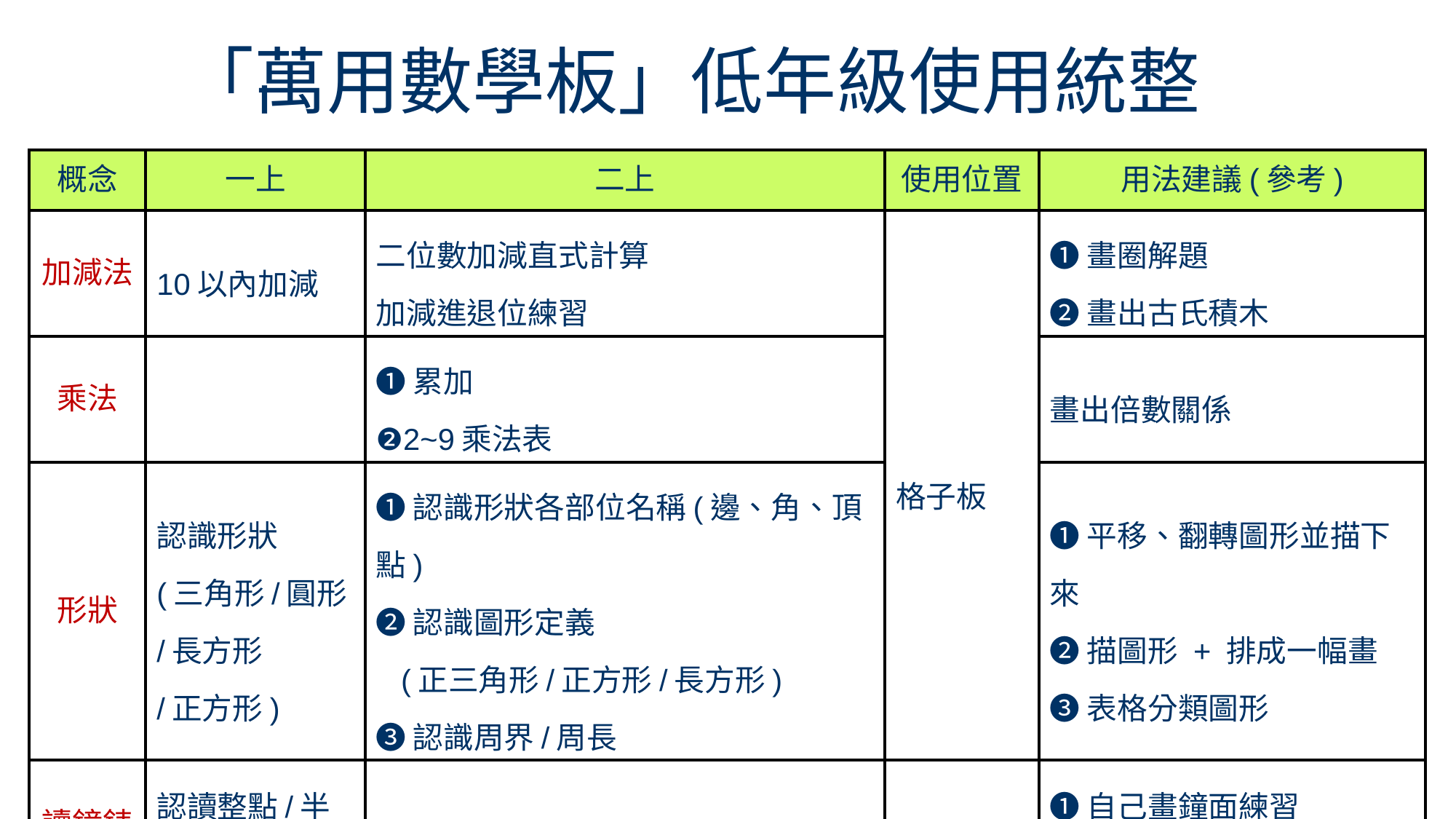

「萬用數學板」低年級使用統整
| 概念 | 一上 | 二上 | 使用位置 | 用法建議(參考) |
| --- | --- | --- | --- | --- |
| 加減法 | 10以內加減 | 二位數加減直式計算 加減進退位練習 | 格子板 | ❶畫圈解題 ❷畫出古氏積木 |
| 乘法 |  | ❶累加 ❷2~9乘法表 |  | 畫出倍數關係 |
| 形狀 | 認識形狀 (三角形/圓形/長方形 /正方形) | ❶認識形狀各部位名稱(邊、角、頂點) ❷認識圖形定義 (正三角形/正方形/長方形) ❸認識周界/周長 |  | ❶平移、翻轉圖形並描下來 ❷描圖形 + 排成一幅畫 ❸表格分類圖形 |
| 讀鐘錶 | 認讀整點/半點 | 認讀幾點幾分 | 空白鐘面 | ❶自己畫鐘面練習 ❷自己出考題 |